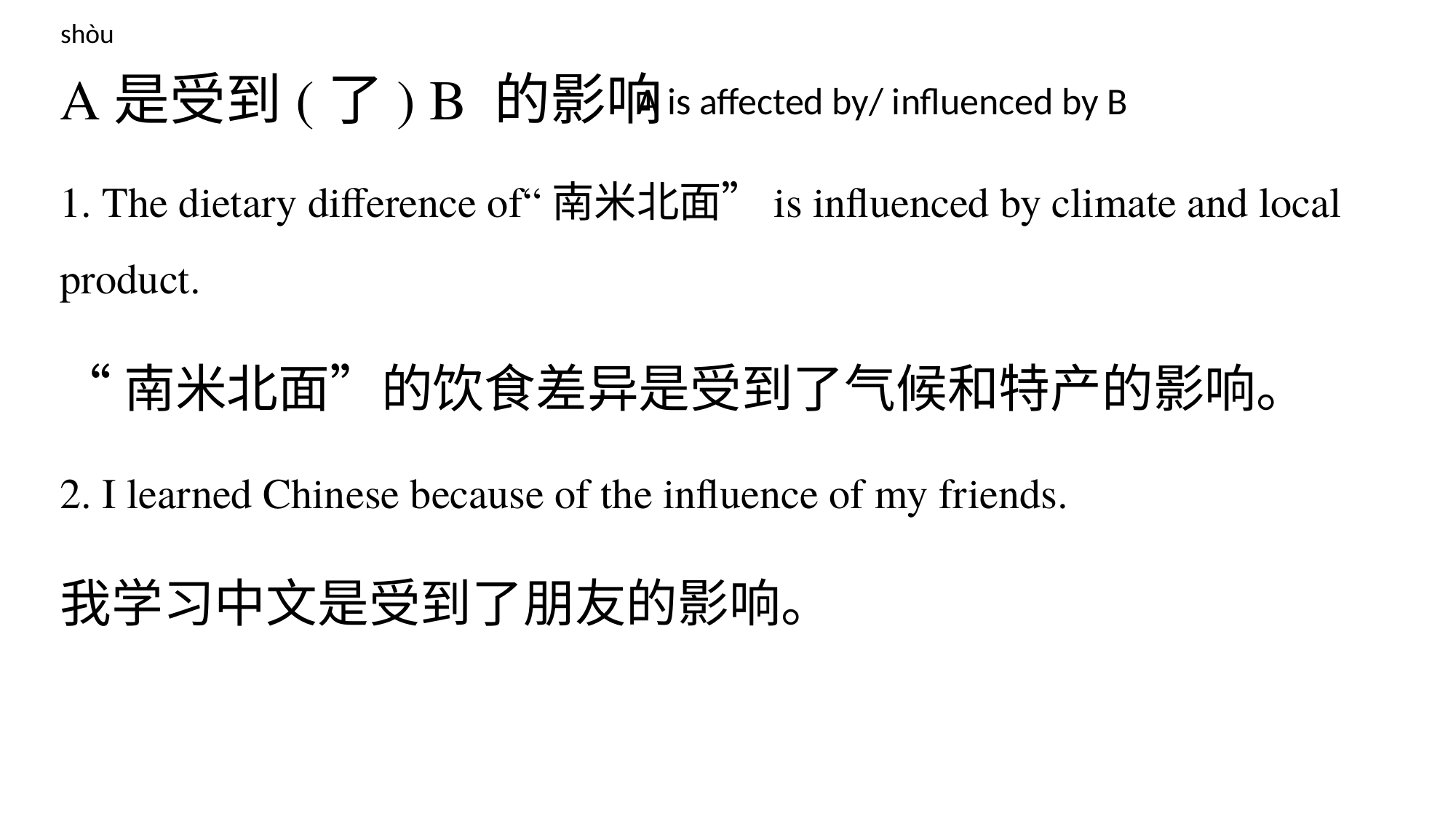

shòu
A是受到(了) B 的影响
A is affected by/ influenced by B
1. The dietary difference of“南米北面”is influenced by climate and local product.
“南米北面”的饮食差异是受到了气候和特产的影响。
2. I learned Chinese because of the influence of my friends.
我学习中文是受到了朋友的影响。